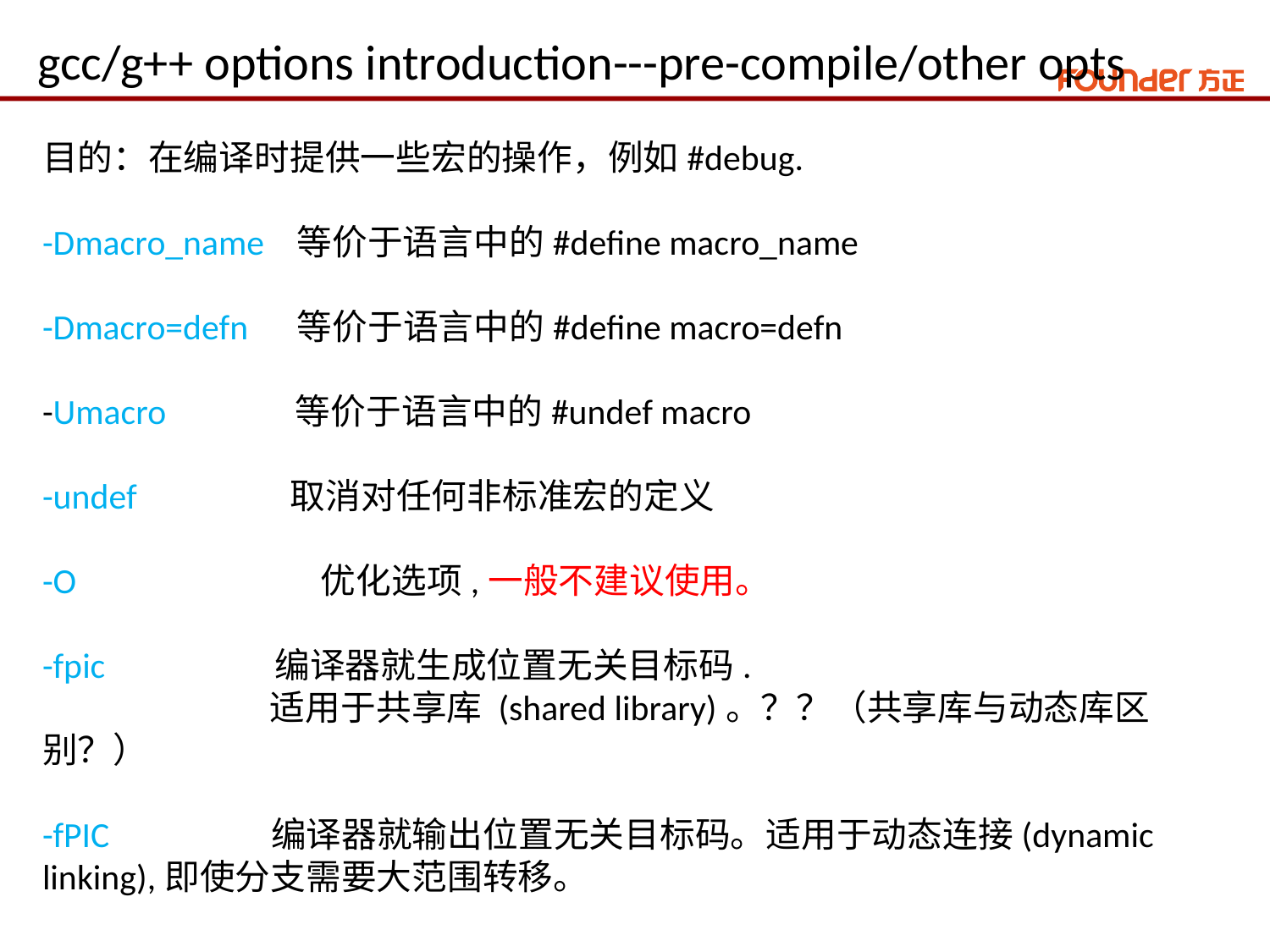

# gcc/g++ options introduction---pre-compile/other opts
目的：在编译时提供一些宏的操作，例如#debug.

-Dmacro_name   等价于语言中的#define macro_name

-Dmacro=defn     等价于语言中的#define macro=defn

-Umacro               等价于语言中的#undef macro

-undef                  取消对任何非标准宏的定义

-O 		  优化选项,一般不建议使用。

-fpic                    编译器就生成位置无关目标码.
                            适用于共享库 (shared library)。？？（共享库与动态库区别？）

-fPIC                   编译器就输出位置无关目标码。适用于动态连接(dynamic linking),即使分支需要大范围转移。